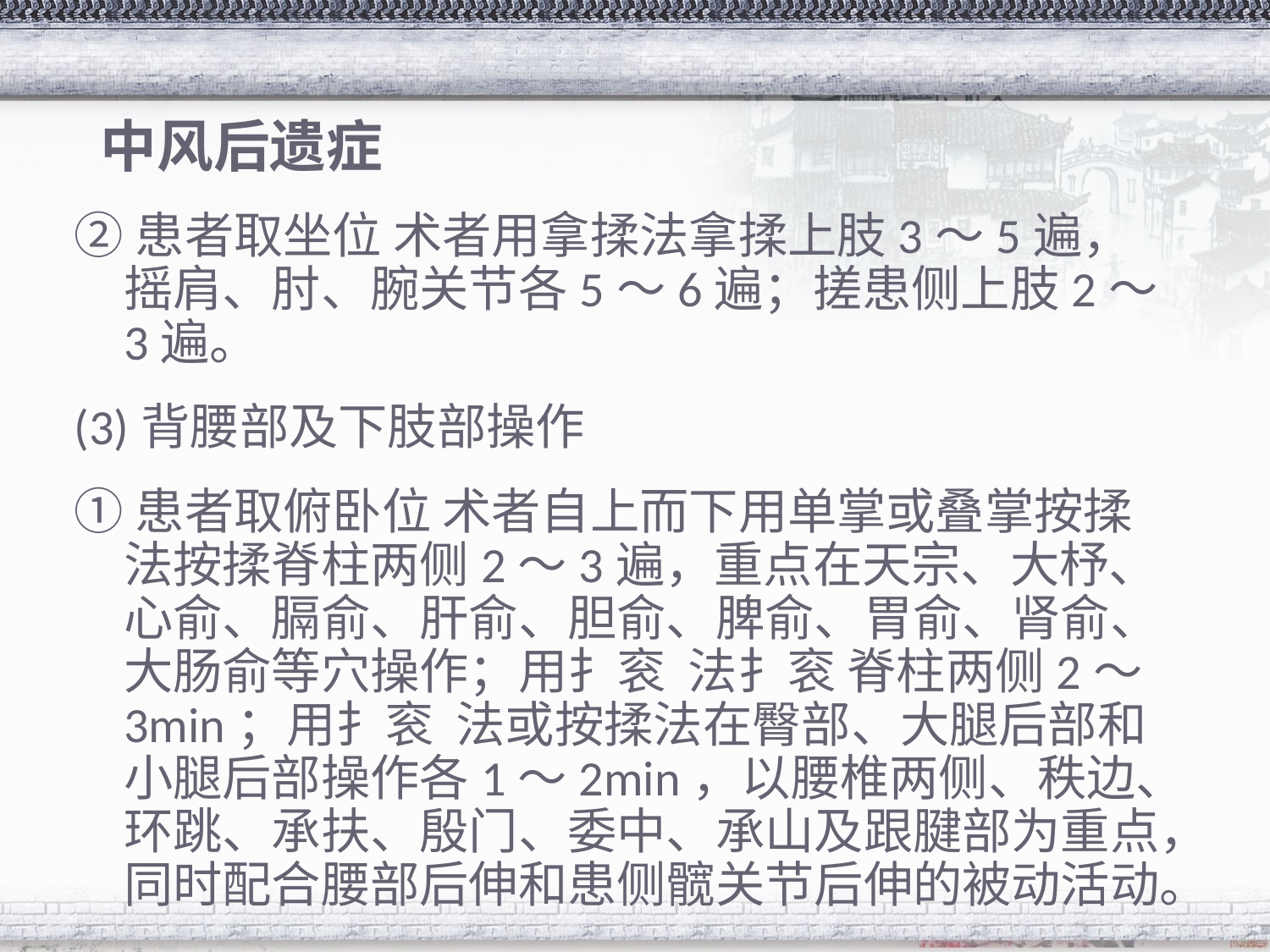

# 中风后遗症
②患者取坐位 术者用拿揉法拿揉上肢3～5遍，摇肩、肘、腕关节各5～6遍；搓患侧上肢2～3遍。
(3)背腰部及下肢部操作
①患者取俯卧位 术者自上而下用单掌或叠掌按揉法按揉脊柱两侧2～3遍，重点在天宗、大杼、心俞、膈俞、肝俞、胆俞、脾俞、胃俞、肾俞、大肠俞等穴操作；用扌衮  法扌衮 脊柱两侧2～3min；用扌衮  法或按揉法在臀部、大腿后部和小腿后部操作各1～2min，以腰椎两侧、秩边、环跳、承扶、殷门、委中、承山及跟腱部为重点，同时配合腰部后伸和患侧髋关节后伸的被动活动。